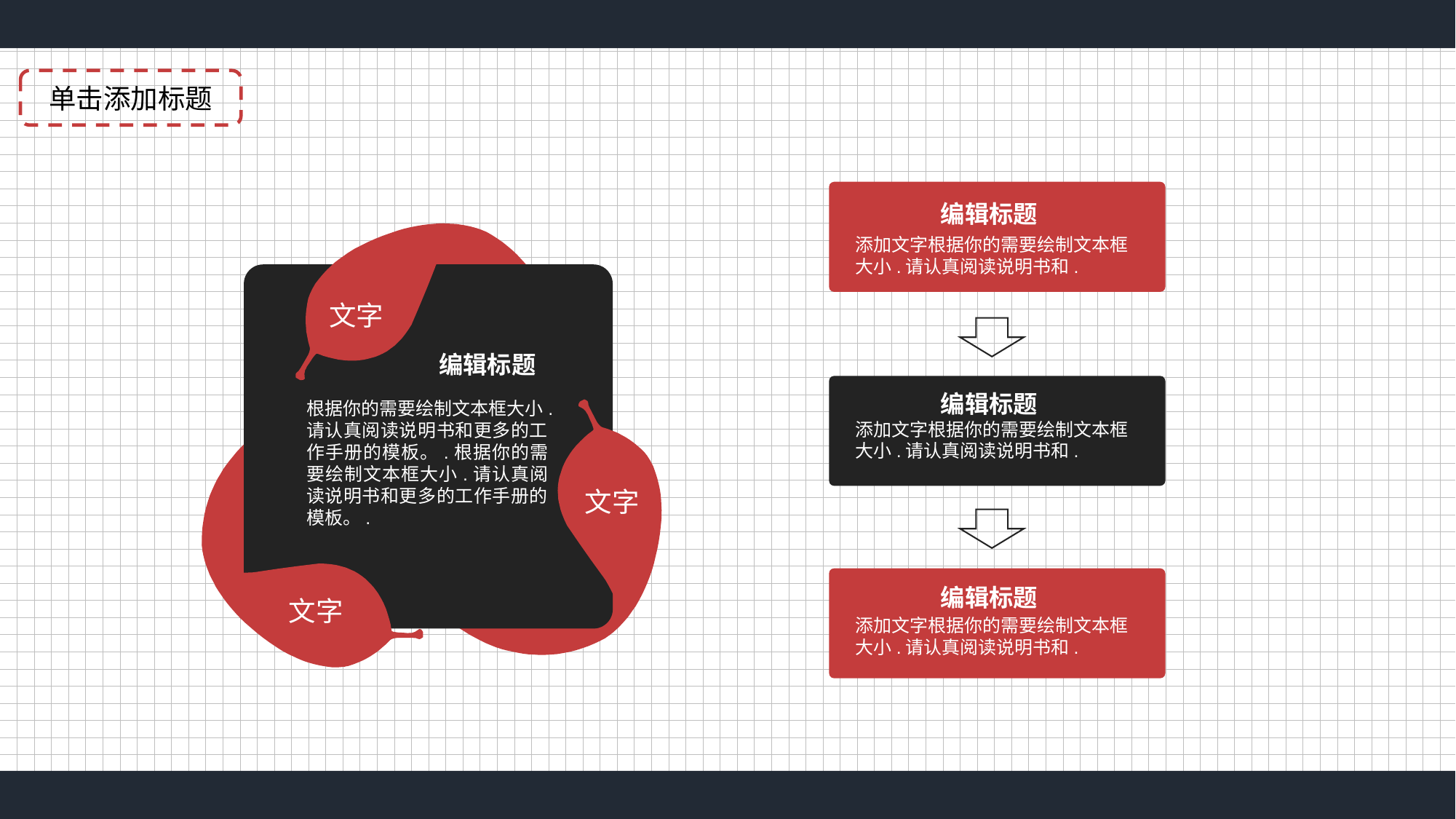

单击添加标题

编辑标题

添加文字根据你的需要绘制文本框大小.请认真阅读说明书和.

文字
文字

编辑标题

编辑标题
根据你的需要绘制文本框大小.请认真阅读说明书和更多的工作手册的模板。.根据你的需要绘制文本框大小.请认真阅读说明书和更多的工作手册的模板。.

添加文字根据你的需要绘制文本框大小.请认真阅读说明书和.

文字

编辑标题
文字
添加文字根据你的需要绘制文本框大小.请认真阅读说明书和.